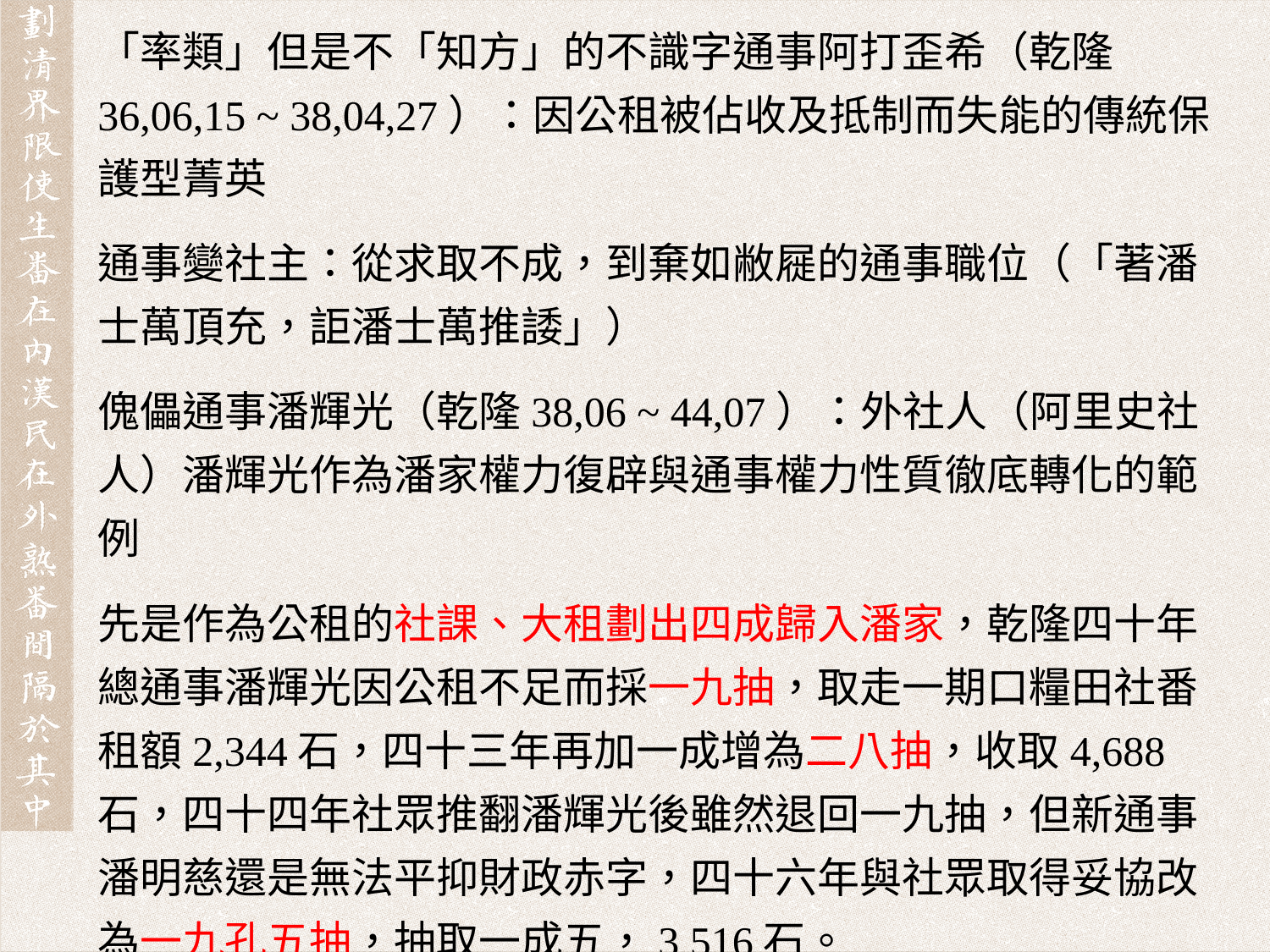

「率類」但是不「知方」的不識字通事阿打歪希（乾隆36,06,15 ~ 38,04,27）：因公租被佔收及抵制而失能的傳統保護型菁英
通事變社主：從求取不成，到棄如敝屣的通事職位（「著潘士萬頂充，詎潘士萬推諉」）
傀儡通事潘輝光（乾隆38,06 ~ 44,07）：外社人（阿里史社人）潘輝光作為潘家權力復辟與通事權力性質徹底轉化的範例
先是作為公租的社課、大租劃出四成歸入潘家，乾隆四十年總通事潘輝光因公租不足而採一九抽，取走一期口糧田社番租額2,344石，四十三年再加一成增為二八抽，收取4,688石，四十四年社眾推翻潘輝光後雖然退回一九抽，但新通事潘明慈還是無法平抑財政赤字，四十六年與社眾取得妥協改為一九孔五抽，抽取一成五，3,516石。